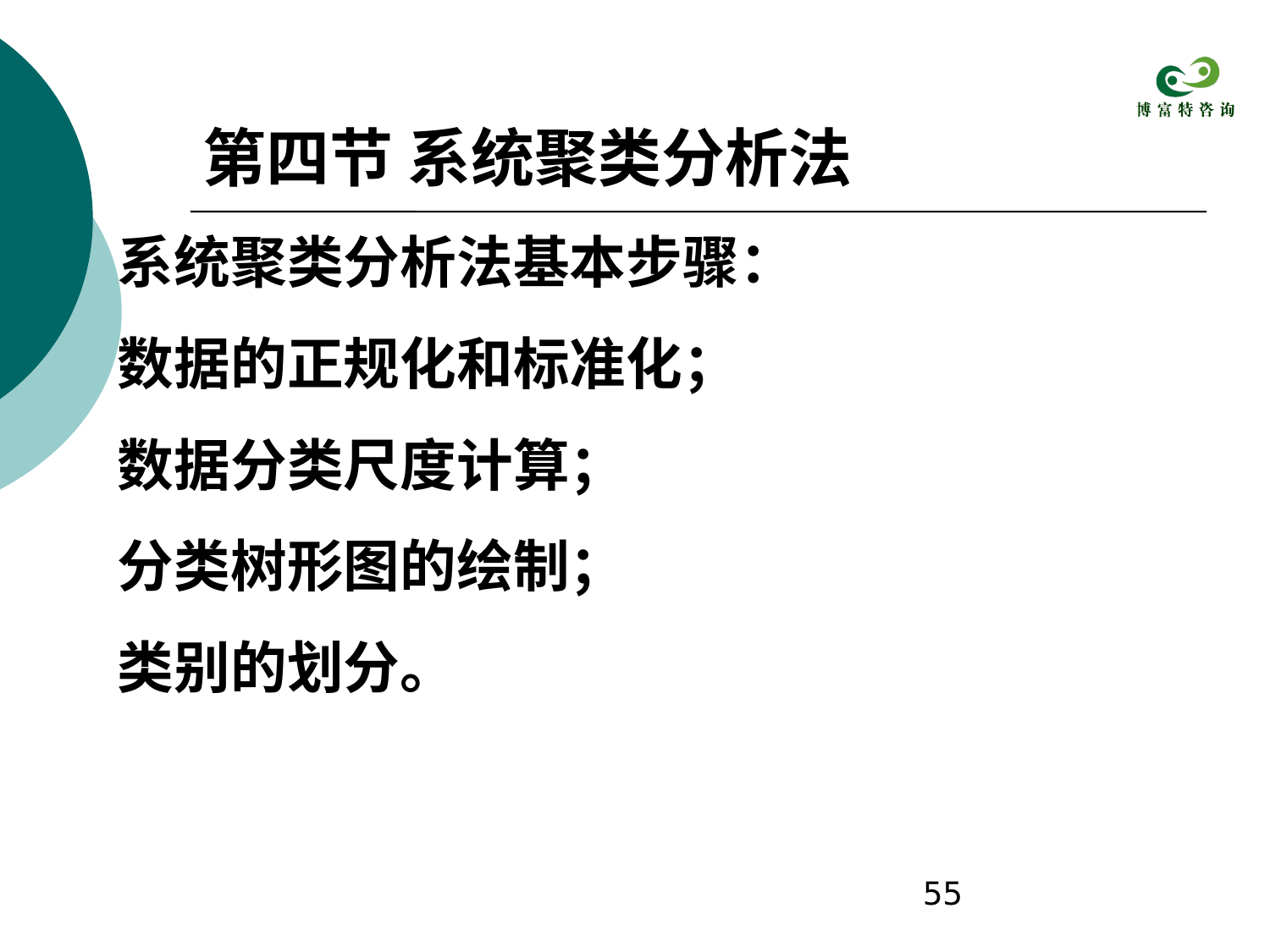

第四节 系统聚类分析法
系统聚类分析法基本步骤：
数据的正规化和标准化；
数据分类尺度计算；
分类树形图的绘制；
类别的划分。

55